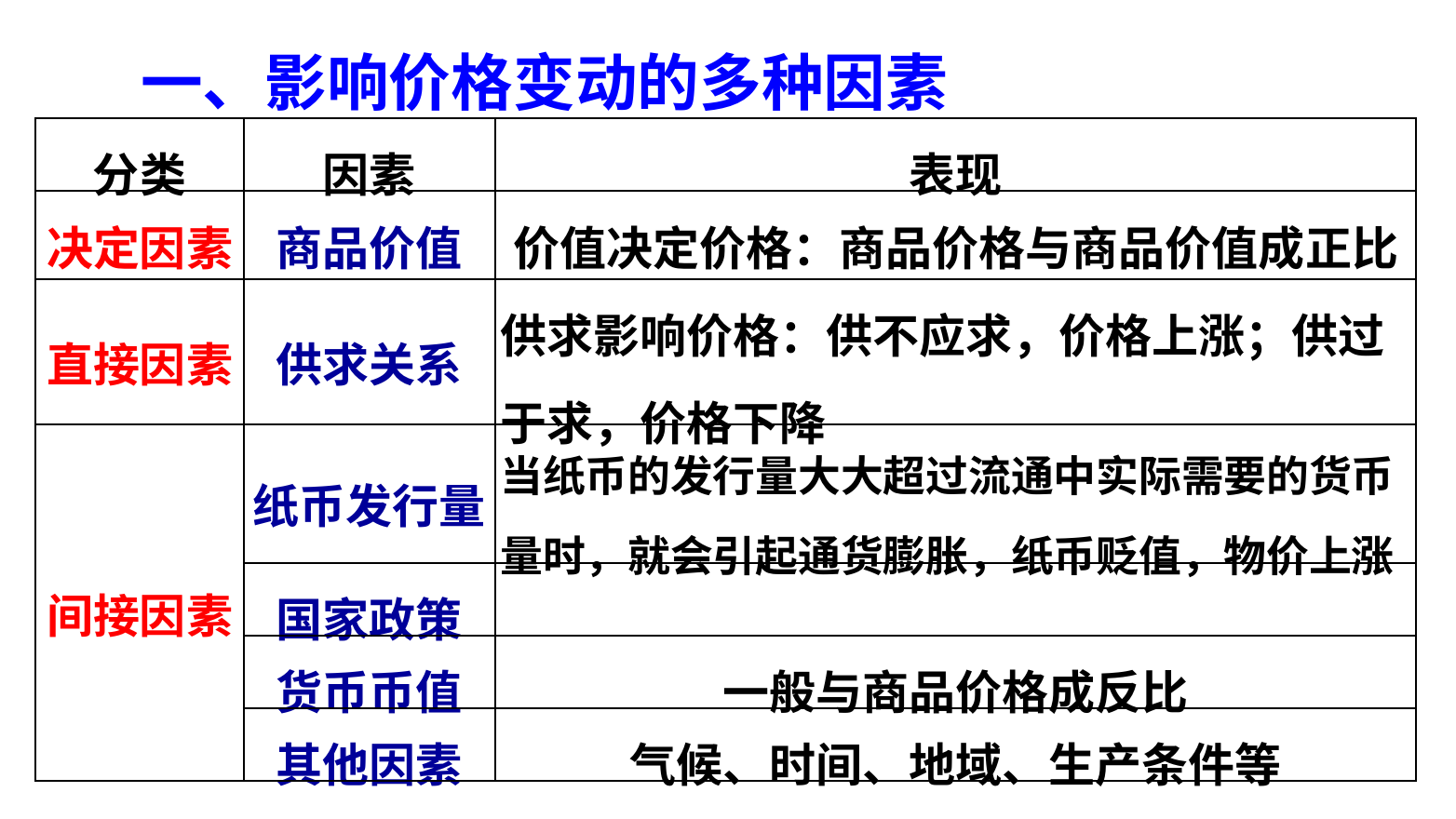

一、影响价格变动的多种因素
| 分类 | 因素 | 表现 |
| --- | --- | --- |
| 决定因素 | 商品价值 | 价值决定价格：商品价格与商品价值成正比 |
| 直接因素 | 供求关系 | 供求影响价格：供不应求，价格上涨；供过于求，价格下降 |
| 间接因素 | 纸币发行量 | 当纸币的发行量大大超过流通中实际需要的货币量时，就会引起通货膨胀，纸币贬值，物价上涨 |
|  | 国家政策 |  |
|  | 货币币值 | 一般与商品价格成反比 |
|  | 其他因素 | 气候、时间、地域、生产条件等 |